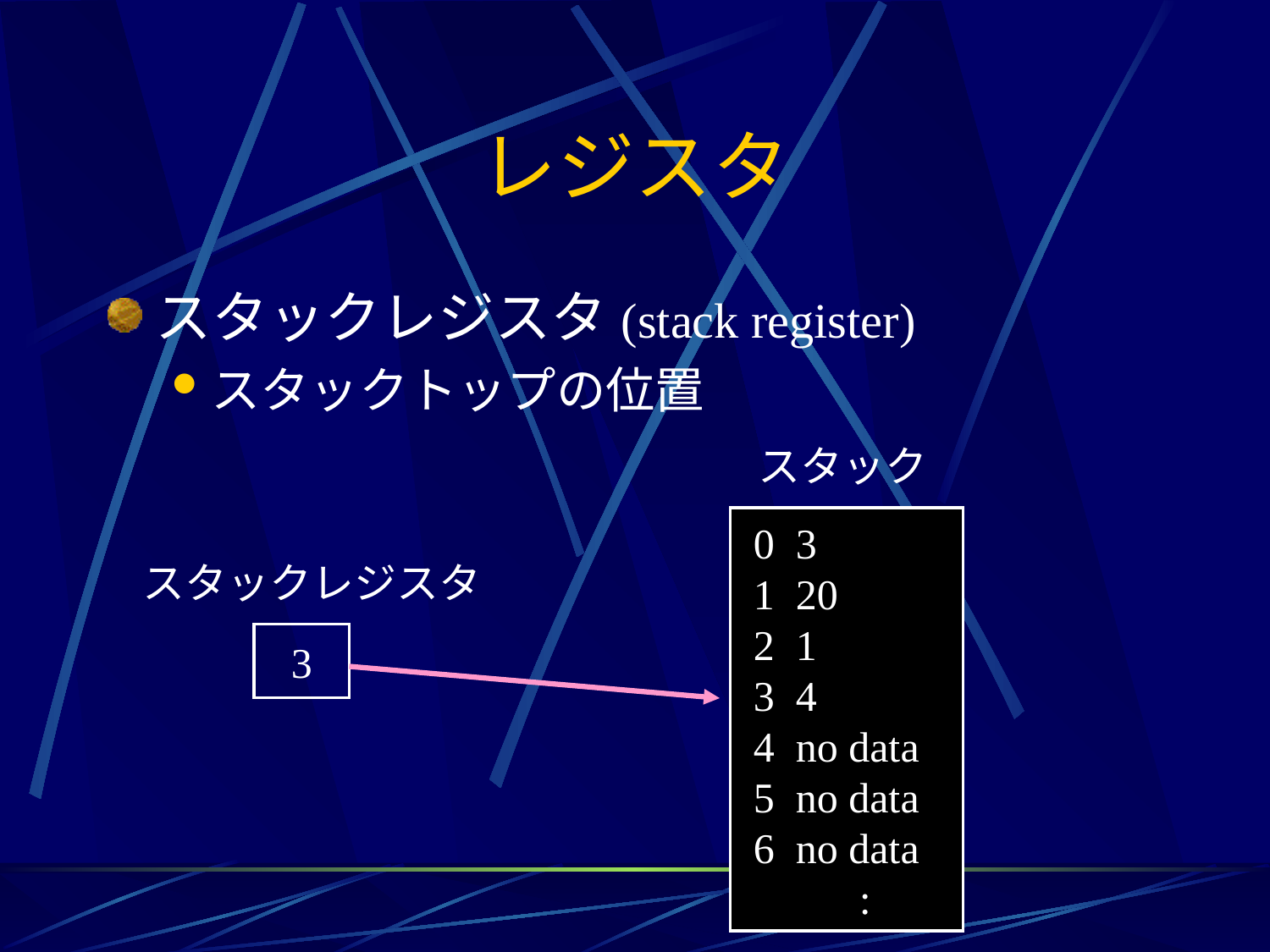

# レジスタ
スタックレジスタ(stack register)
スタックトップの位置
スタック
 0  3
 1  20
 2  1
 3  4
 4  no data
 5  no data
 6  no data
           :
スタックレジスタ
3